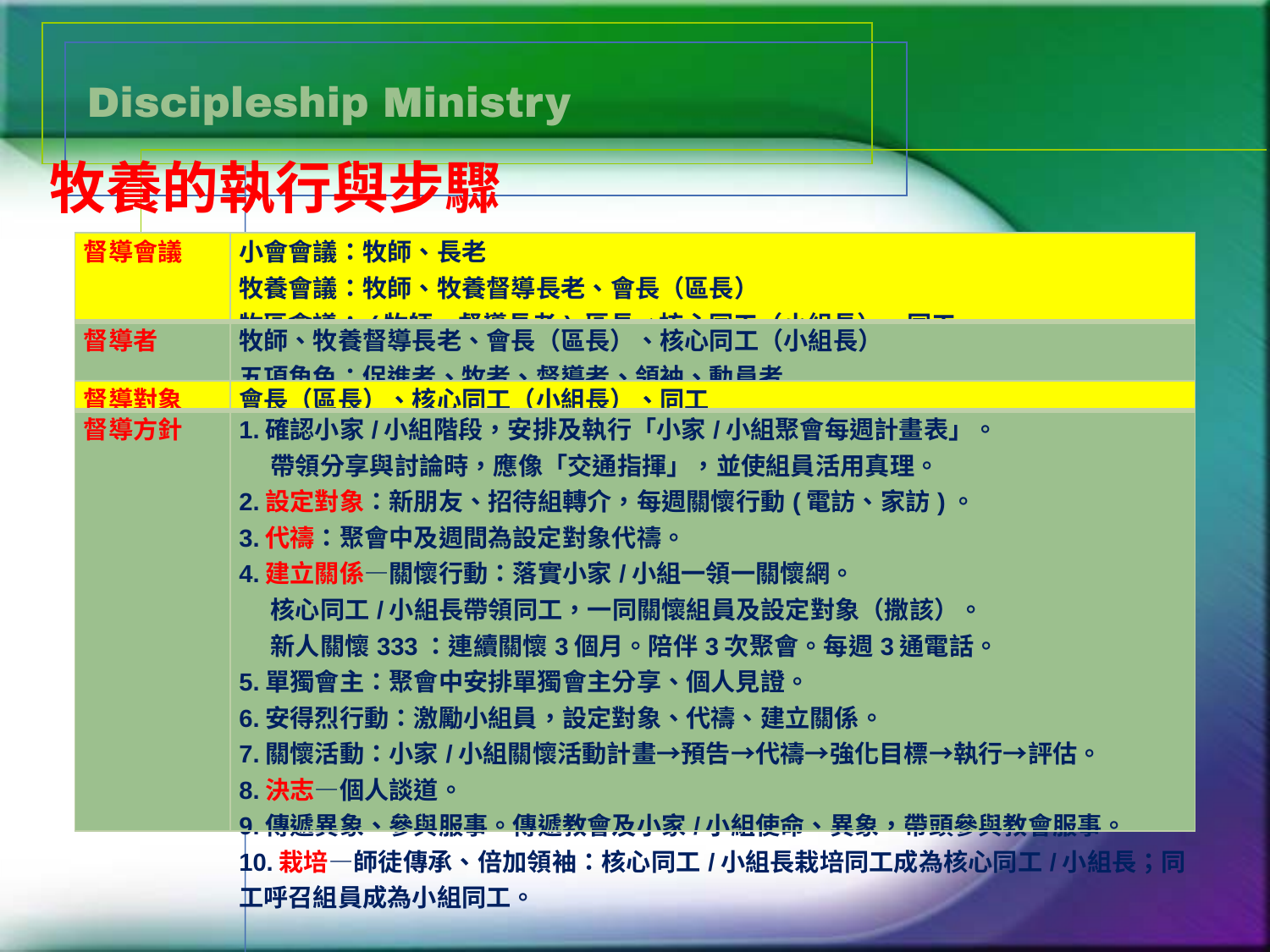

# Discipleship Ministry
牧養的執行與步驟

| 督導會議 | 小會會議：牧師、長老 牧養會議：牧師、牧養督導長老、會長（區長） 牧區會議：(牧師、督導長老) 區長→核心同工（小組長）、同工 |
| --- | --- |
| 督導者 | 牧師、牧養督導長老、會長（區長）、核心同工（小組長） 五項角色：促進者、牧者、督導者、領袖、動員者 |
| 督導對象 | 會長（區長）、核心同工（小組長）、同工 |
| 督導方針 | 1.確認小家/小組階段，安排及執行「小家/小組聚會每週計畫表」。 帶領分享與討論時，應像「交通指揮」，並使組員活用真理。 2.設定對象：新朋友、招待組轉介，每週關懷行動(電訪、家訪)。 3.代禱：聚會中及週間為設定對象代禱。 4.建立關係—關懷行動：落實小家/小組一領一關懷網。 核心同工/小組長帶領同工，一同關懷組員及設定對象（撒該）。 新人關懷333：連續關懷3個月。陪伴3次聚會。每週3通電話。 5.單獨會主：聚會中安排單獨會主分享、個人見證。 6.安得烈行動：激勵小組員，設定對象、代禱、建立關係。 7.關懷活動：小家/小組關懷活動計畫→預告→代禱→強化目標→執行→評估。 8.決志—個人談道。 9.傳遞異象、參與服事。傳遞教會及小家/小組使命、異象，帶頭參與教會服事。 10.栽培—師徒傳承、倍加領袖：核心同工/小組長栽培同工成為核心同工/小組長；同工呼召組員成為小組同工。 |